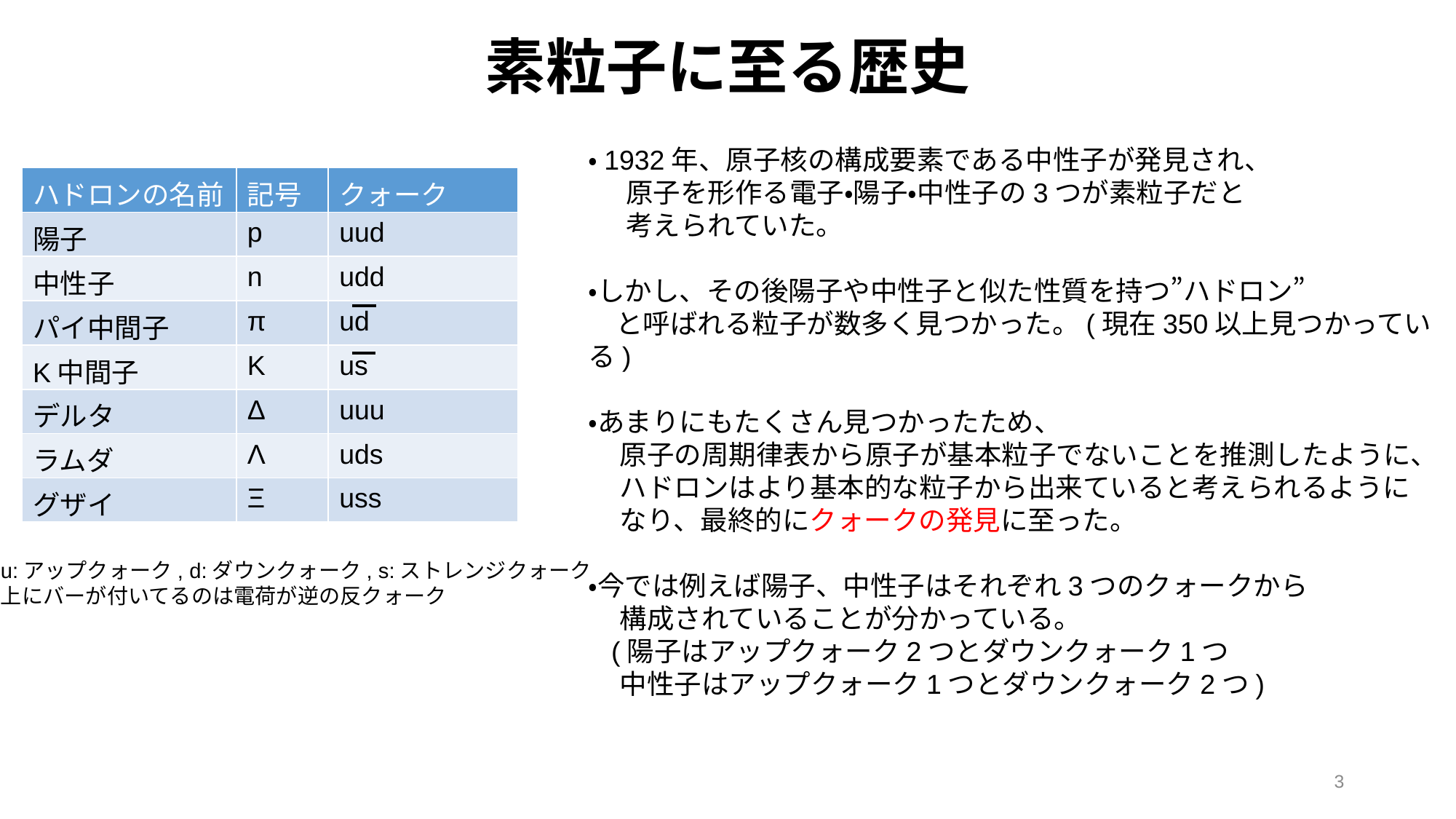

素粒子に至る歴史
・1932年、原子核の構成要素である中性子が発見され、
     原子を形作る電子・陽子・中性子の3つが素粒子だと
     考えられていた。

・しかし、その後陽子や中性子と似た性質を持つ”ハドロン”
　と呼ばれる粒子が数多く見つかった。(現在350以上見つかっている)

・あまりにもたくさん見つかったため、
    原子の周期律表から原子が基本粒子でないことを推測したように、
    ハドロンはより基本的な粒子から出来ていると考えられるように
    なり、最終的にクォークの発見に至った。

・今では例えば陽子、中性子はそれぞれ3つのクォークから
    構成されていることが分かっている。
   (陽子はアップクォーク2つとダウンクォーク1つ
    中性子はアップクォーク1つとダウンクォーク2つ)
| ハドロンの名前 | 記号 | クォーク |
| --- | --- | --- |
| 陽子 | p | uud |
| 中性子 | n | udd |
| パイ中間子 | π | ud |
| K中間子 | K | us |
| デルタ | Δ | uuu |
| ラムダ | Λ | uds |
| グザイ | Ξ | uss |
u:アップクォーク, d:ダウンクォーク, s:ストレンジクォーク
上にバーが付いてるのは電荷が逆の反クォーク
3